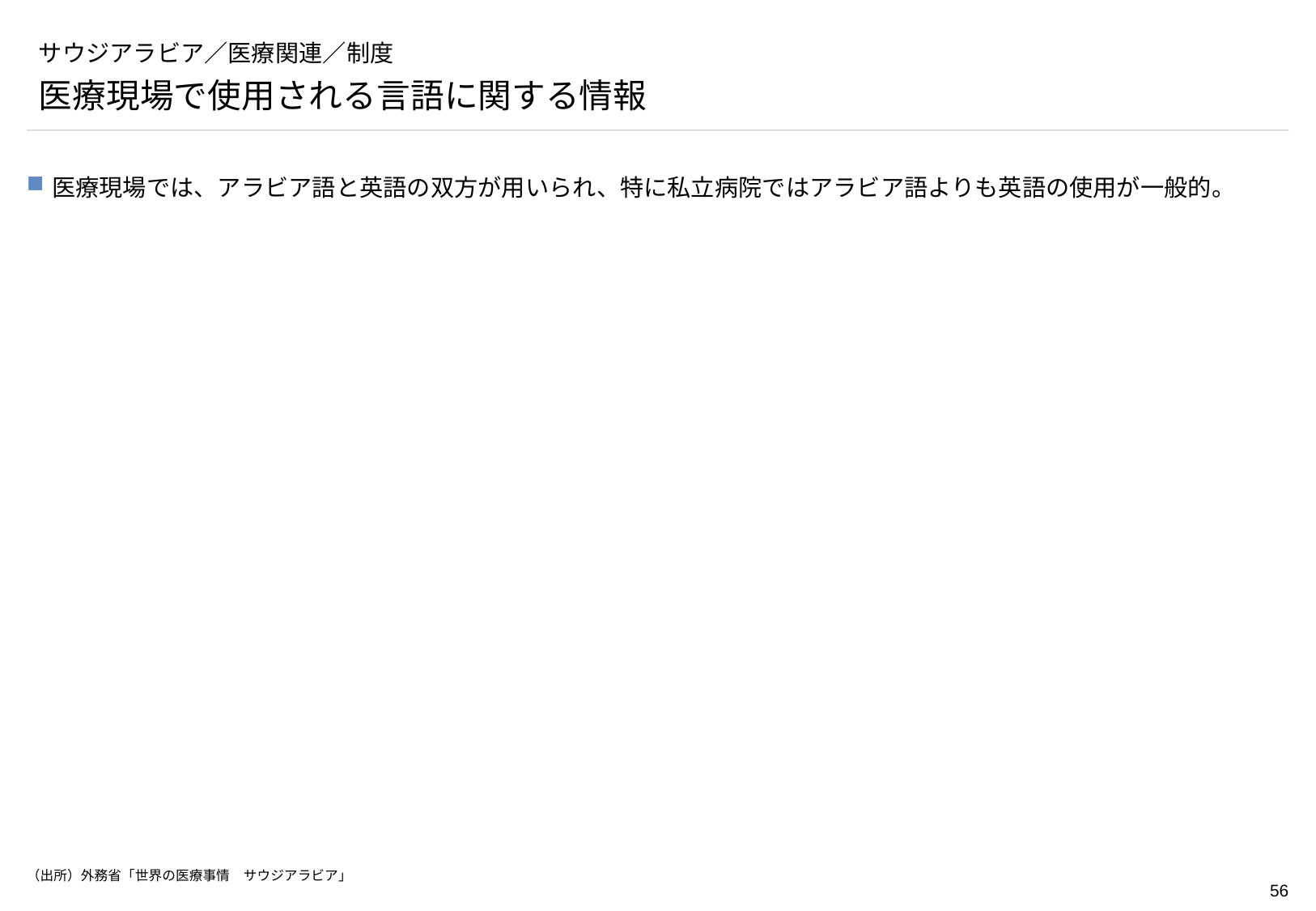

# サウジアラビア／医療関連／制度
医療現場で使用される言語に関する情報

医療現場では、アラビア語と英語の双方が用いられ、特に私立病院ではアラビア語よりも英語の使用が一般的。
（出所）外務省「世界の医療事情　サウジアラビア」